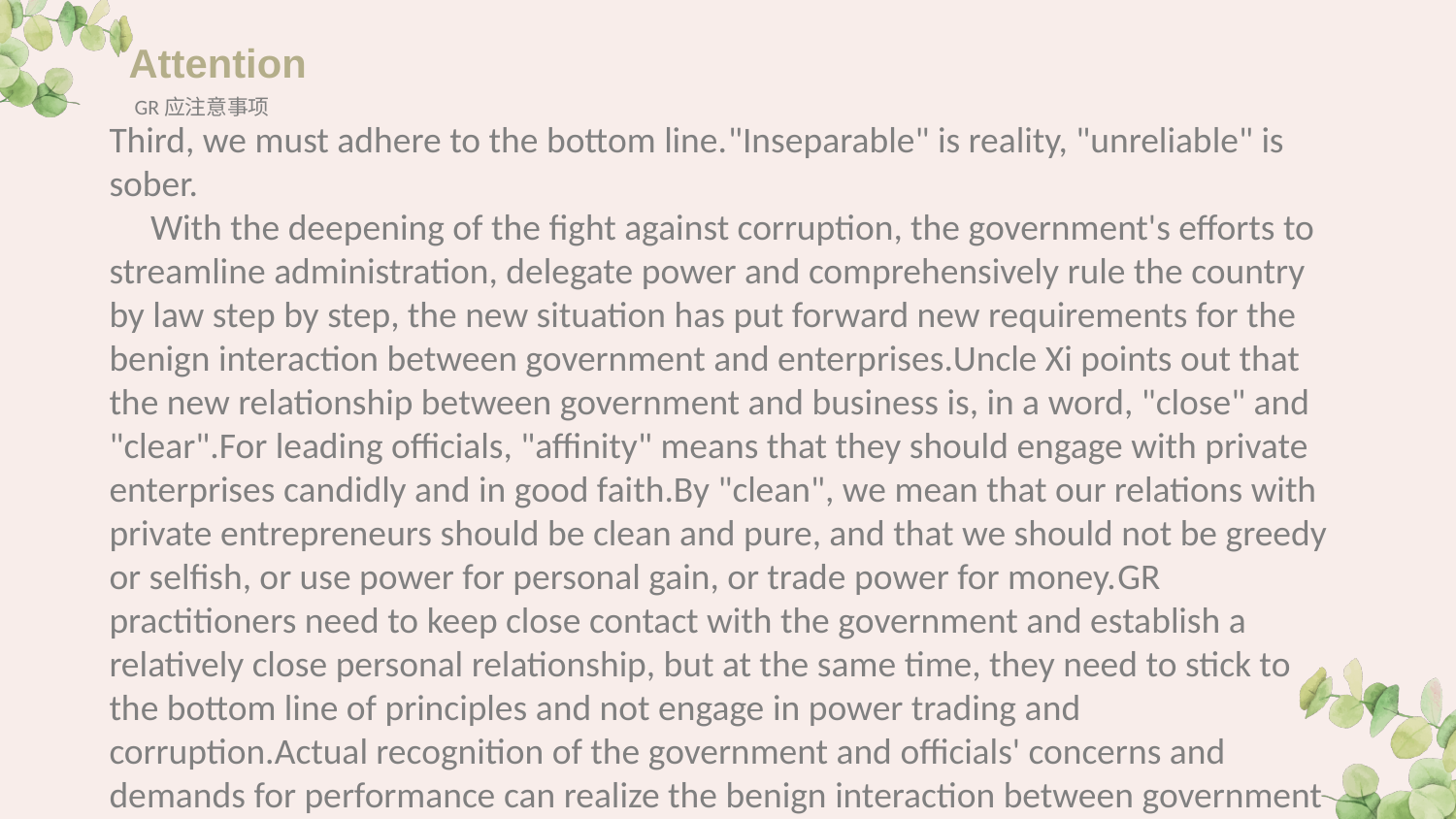

Attention
GR应注意事项
Third, we must adhere to the bottom line."Inseparable" is reality, "unreliable" is sober.
     With the deepening of the fight against corruption, the government's efforts to streamline administration, delegate power and comprehensively rule the country by law step by step, the new situation has put forward new requirements for the benign interaction between government and enterprises.Uncle Xi points out that the new relationship between government and business is, in a word, "close" and "clear".For leading officials, "affinity" means that they should engage with private enterprises candidly and in good faith.By "clean", we mean that our relations with private entrepreneurs should be clean and pure, and that we should not be greedy or selfish, or use power for personal gain, or trade power for money.GR practitioners need to keep close contact with the government and establish a relatively close personal relationship, but at the same time, they need to stick to the bottom line of principles and not engage in power trading and corruption.Actual recognition of the government and officials' concerns and demands for performance can realize the benign interaction between government and enterprises.